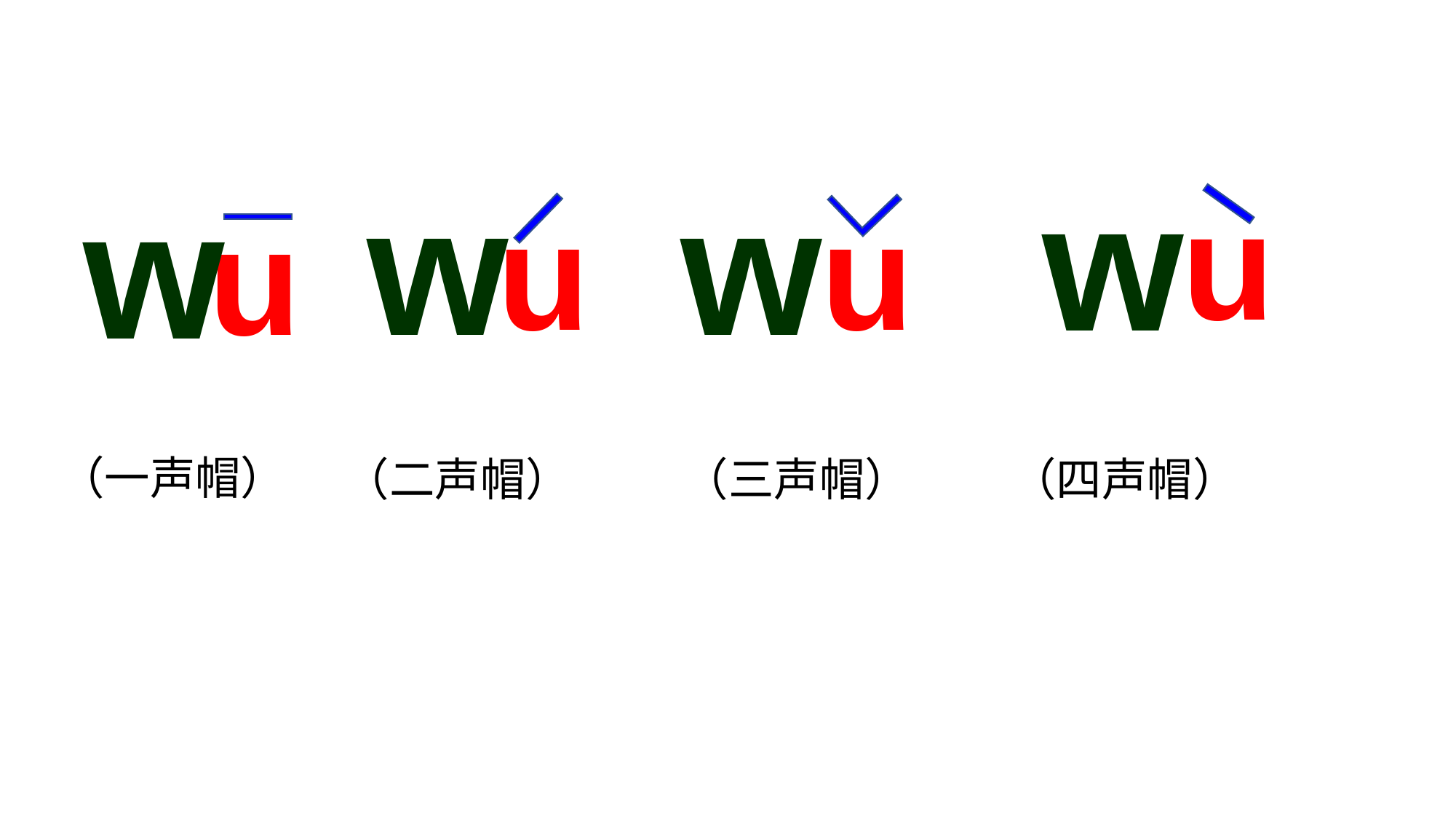

w
u

w
u

w
u

w
u

（一声帽）
（二声帽）
（三声帽）
（四声帽）